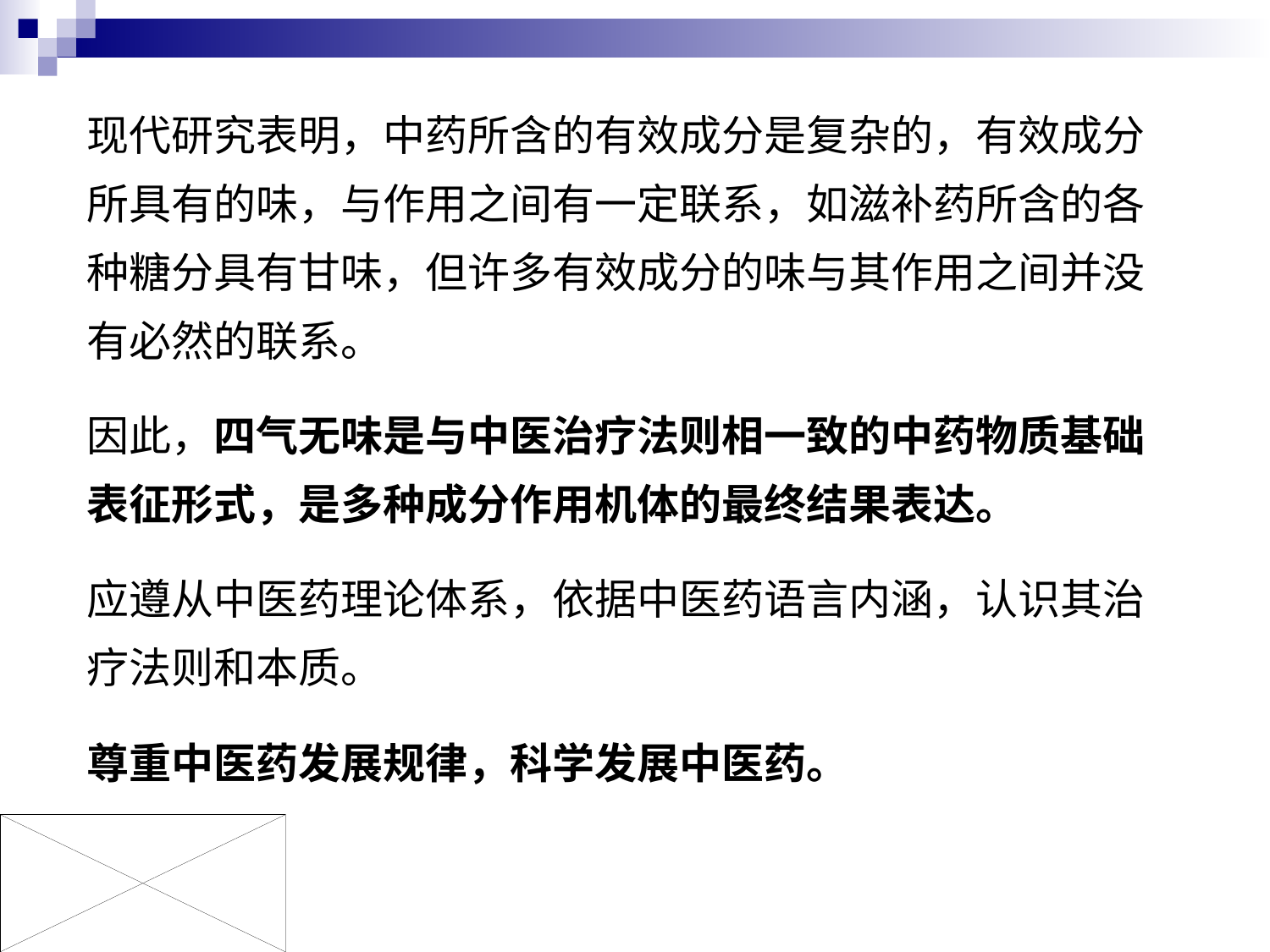

现代研究表明，中药所含的有效成分是复杂的，有效成分所具有的味，与作用之间有一定联系，如滋补药所含的各种糖分具有甘味，但许多有效成分的味与其作用之间并没有必然的联系。
因此，四气无味是与中医治疗法则相一致的中药物质基础表征形式，是多种成分作用机体的最终结果表达。
应遵从中医药理论体系，依据中医药语言内涵，认识其治疗法则和本质。
尊重中医药发展规律，科学发展中医药。